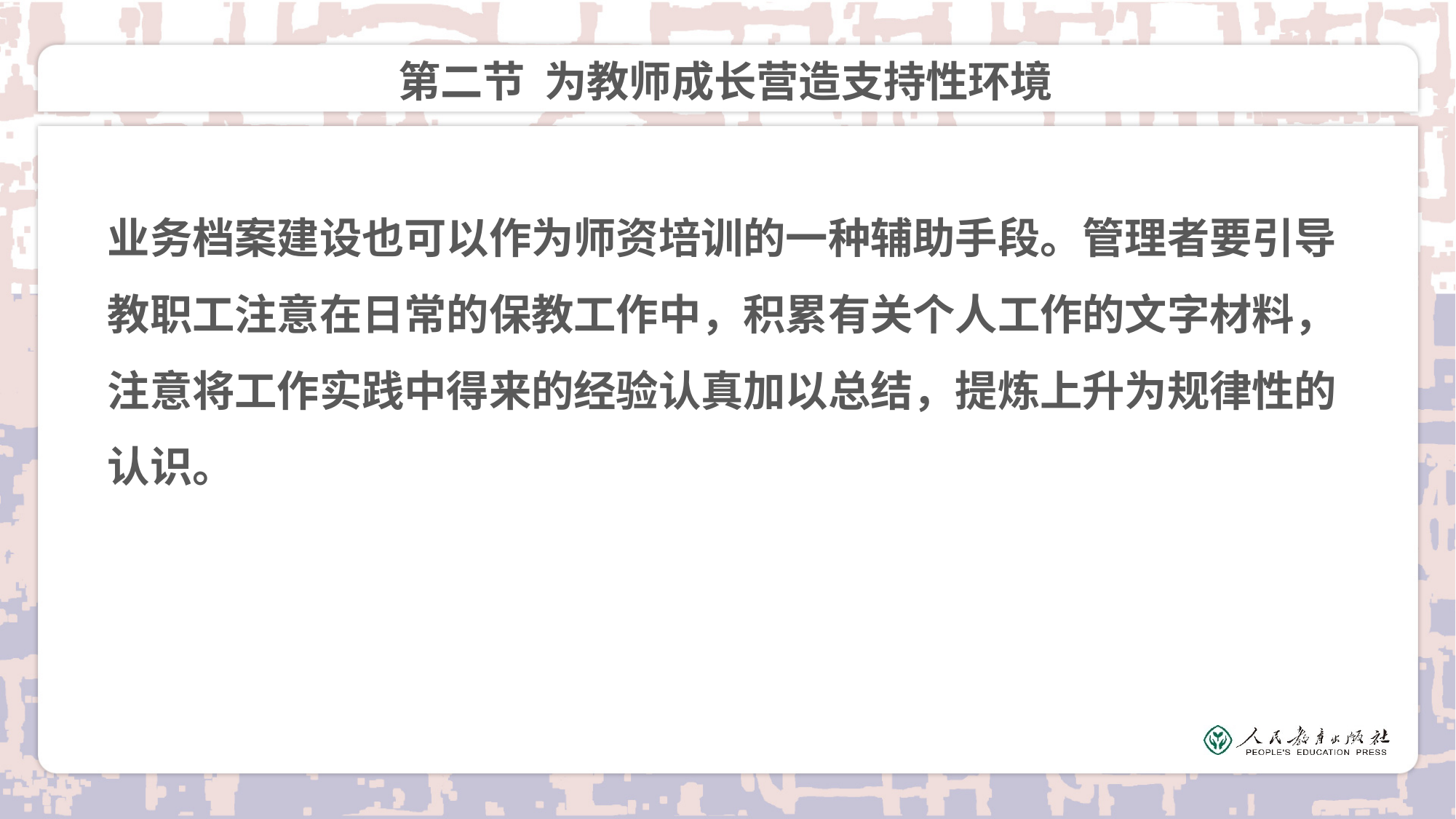

# 第二节  为教师成长营造支持性环境
业务档案建设也可以作为师资培训的一种辅助手段。管理者要引导教职工注意在日常的保教工作中，积累有关个人工作的文字材料，注意将工作实践中得来的经验认真加以总结，提炼上升为规律性的认识。